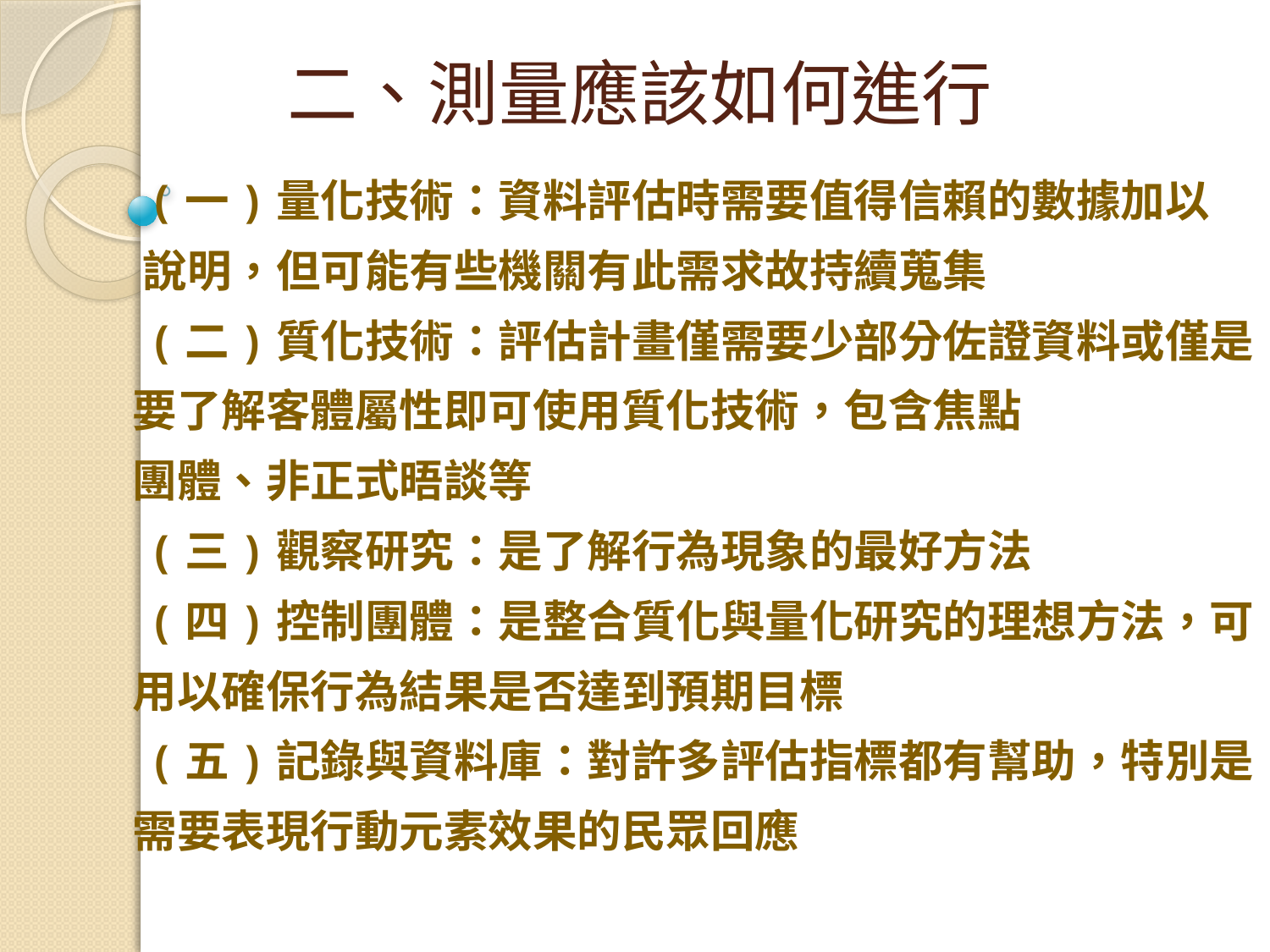

# 二、測量應該如何進行
    (一)量化技術：資料評估時需要值得信賴的數據加以
         說明，但可能有些機關有此需求故持續蒐集
    (二)質化技術：評估計畫僅需要少部分佐證資料或僅是
        要了解客體屬性即可使用質化技術，包含焦點
        團體、非正式晤談等
    (三)觀察研究：是了解行為現象的最好方法
    (四)控制團體：是整合質化與量化研究的理想方法，可
        用以確保行為結果是否達到預期目標
    (五)記錄與資料庫：對許多評估指標都有幫助，特別是
        需要表現行動元素效果的民眾回應